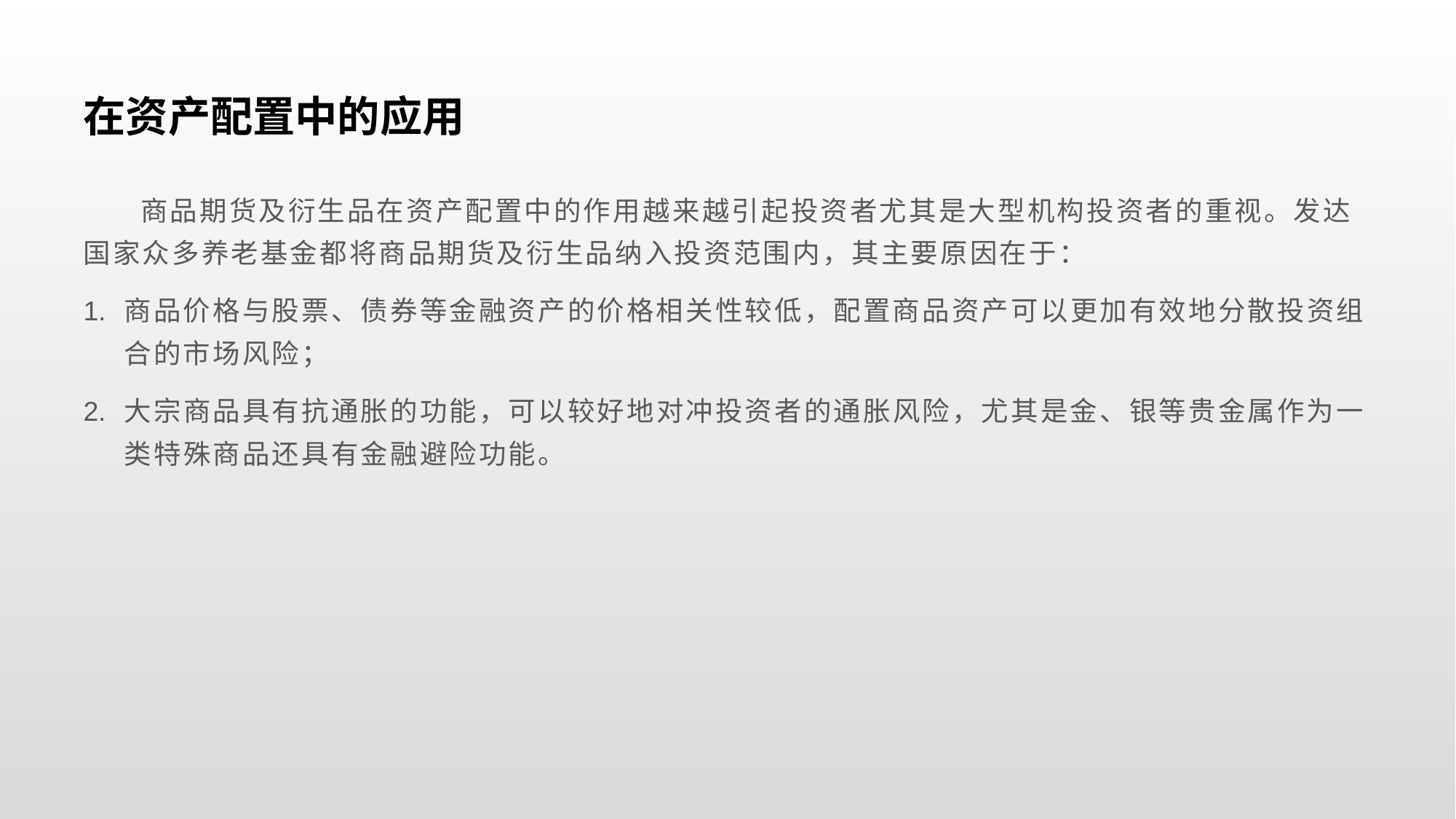

# 在资产配置中的应用
      商品期货及衍生品在资产配置中的作用越来越引起投资者尤其是大型机构投资者的重视。发达国家众多养老基金都将商品期货及衍生品纳入投资范围内，其主要原因在于：
商品价格与股票、债券等金融资产的价格相关性较低，配置商品资产可以更加有效地分散投资组合的市场风险；
大宗商品具有抗通胀的功能，可以较好地对冲投资者的通胀风险，尤其是金、银等贵金属作为一类特殊商品还具有金融避险功能。